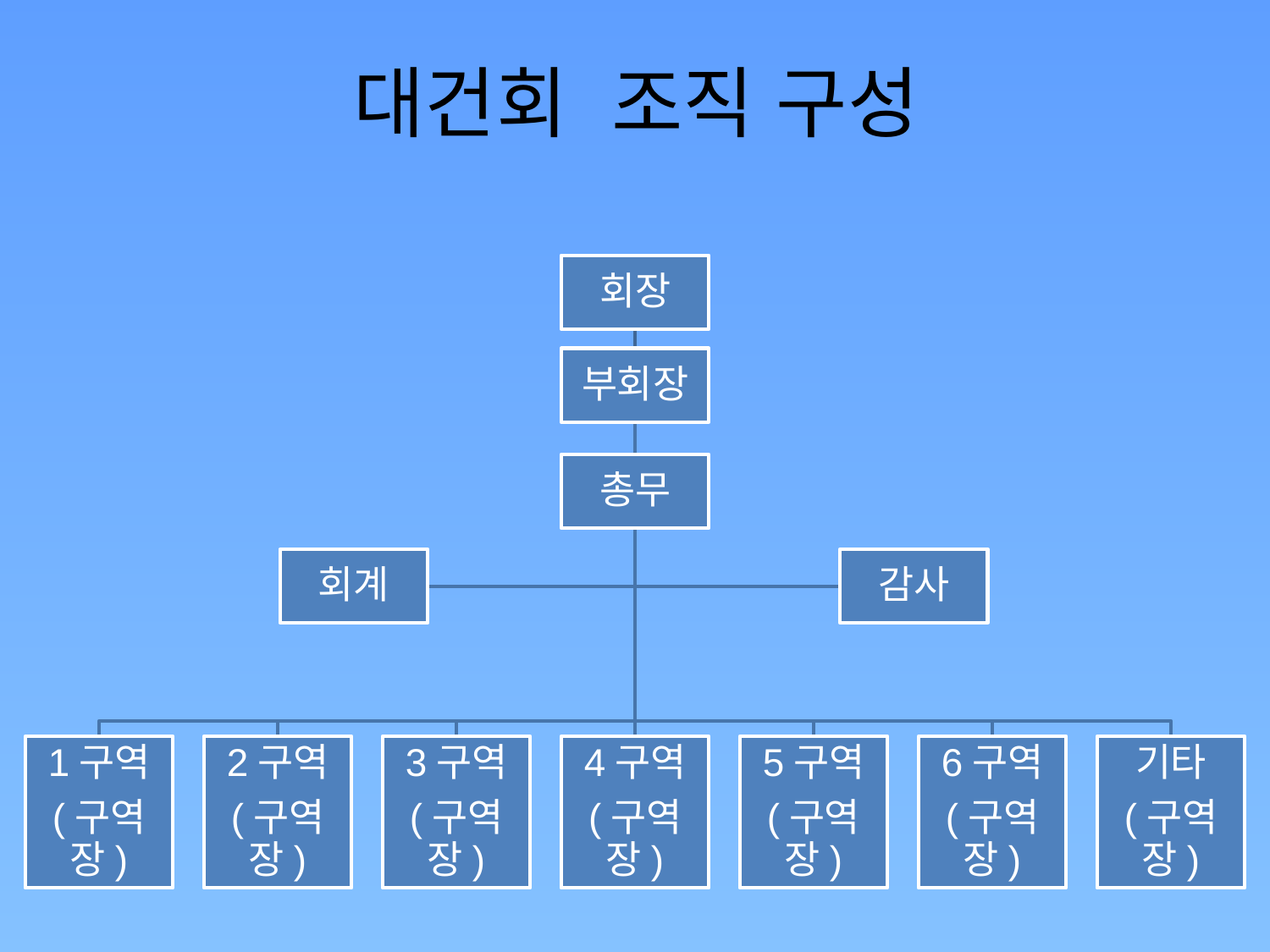

# 대건회  조직 구성
회장
부회장
총무
1구역
(구역장)
2구역
(구역장)
3구역
(구역장)
4구역
(구역장)
5구역
(구역장)
6구역
(구역장)
기타
(구역장)
회계
감사